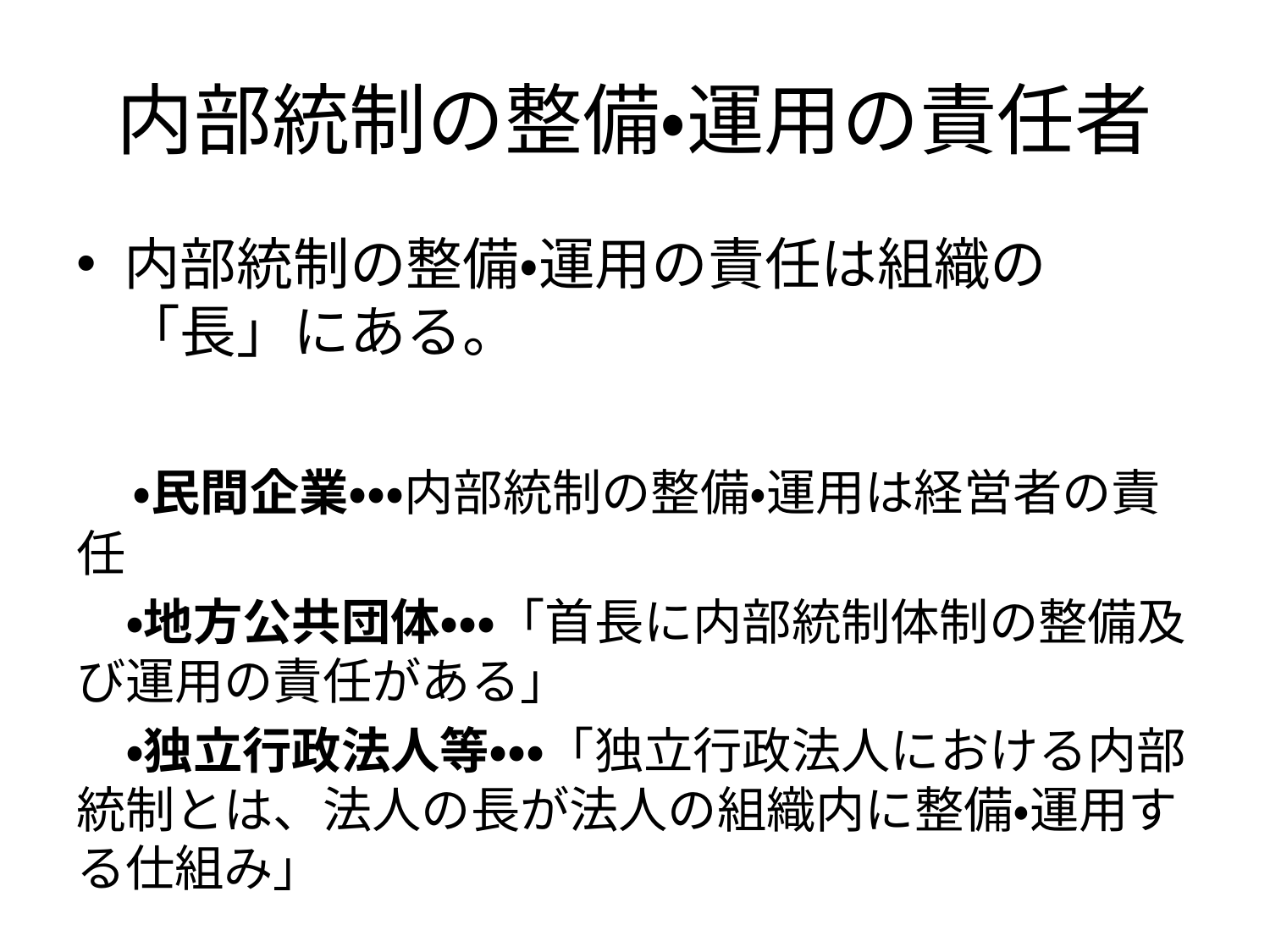

# 内部統制の整備・運用の責任者
内部統制の整備・運用の責任は組織の「長」にある。

　・民間企業・・・内部統制の整備・運用は経営者の責任
　・地方公共団体・・・「首長に内部統制体制の整備及び運用の責任がある」
　・独立行政法人等・・・「独立行政法人における内部統制とは、法人の長が法人の組織内に整備・運用する仕組み」